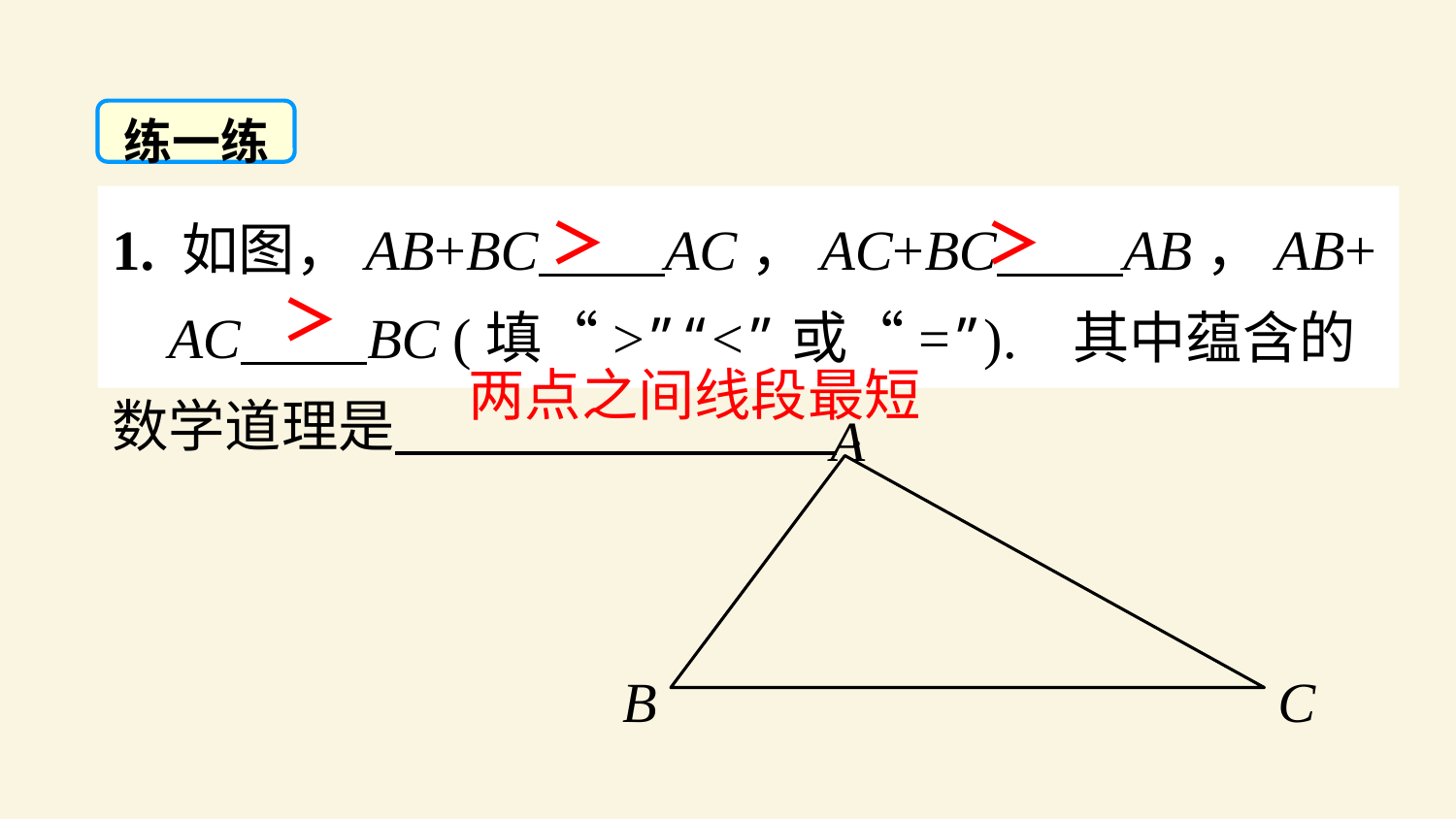

练一练
1. 如图，AB+BC         AC，AC+BC         AB，AB+
    AC         BC (填“>”“<”或“=”).   其中蕴含的数学道理是                                   .
＞
＞
＞
两点之间线段最短
A

B
C